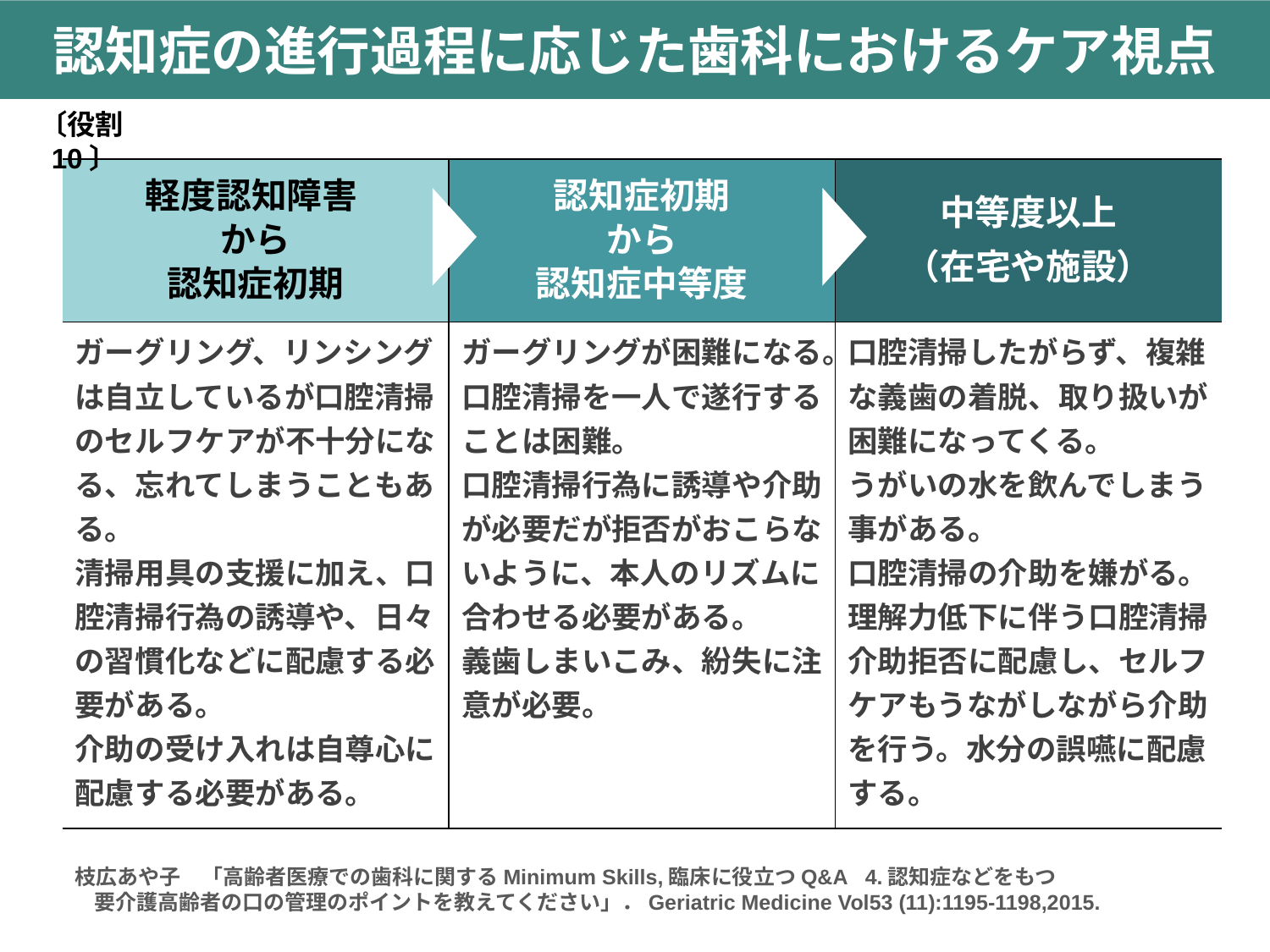

認知症の進行過程に応じた歯科におけるケア視点
〔役割10〕
| 軽度認知障害 から 認知症初期 | 認知症初期 から 認知症中等度 | 中等度以上 （在宅や施設） |
| --- | --- | --- |
| ガーグリング、リンシングは自立しているが口腔清掃のセルフケアが不十分になる、忘れてしまうこともある。 清掃用具の支援に加え、口腔清掃行為の誘導や、日々の習慣化などに配慮する必要がある。 介助の受け入れは自尊心に配慮する必要がある。 | ガーグリングが困難になる。 口腔清掃を一人で遂行することは困難。 口腔清掃行為に誘導や介助が必要だが拒否がおこらないように、本人のリズムに合わせる必要がある。 義歯しまいこみ、紛失に注意が必要。 | 口腔清掃したがらず、複雑な義歯の着脱、取り扱いが困難になってくる。 うがいの水を飲んでしまう事がある。 口腔清掃の介助を嫌がる。理解力低下に伴う口腔清掃介助拒否に配慮し、セルフケアもうながしながら介助を行う。水分の誤嚥に配慮する。 |

枝広あや子　「高齢者医療での歯科に関するMinimum Skills,臨床に役立つQ&A   4.認知症などをもつ
   要介護高齢者の口の管理のポイントを教えてください」．Geriatric Medicine Vol53 (11):1195-1198,2015.